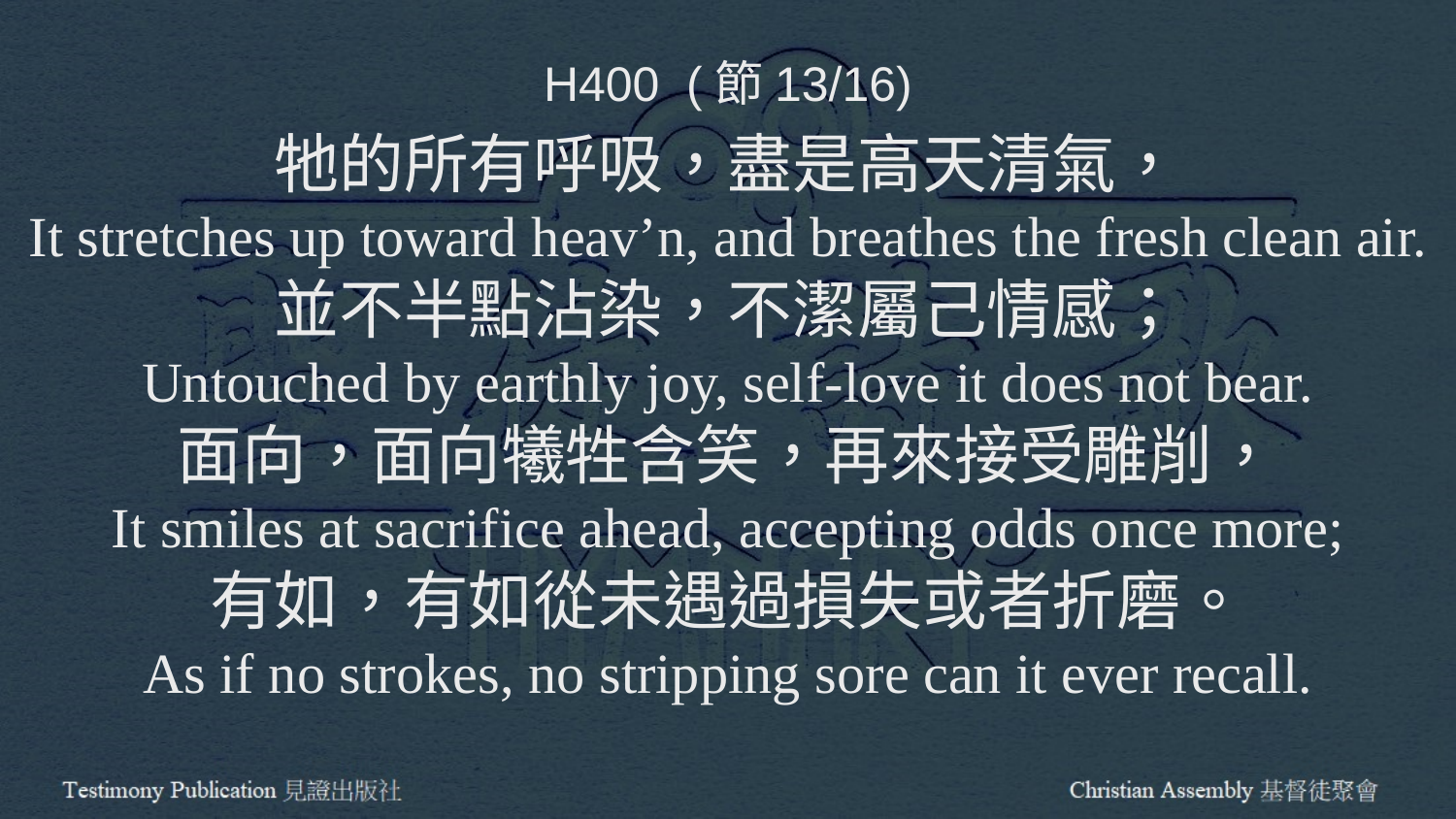

H400  (節13/16)
牠的所有呼吸，盡是高天清氣，
It stretches up toward heav’n, and breathes the fresh clean air.
並不半點沾染，不潔屬己情感；
Untouched by earthly joy, self-love it does not bear.
面向，面向犧牲含笑，再來接受雕削，
It smiles at sacrifice ahead, accepting odds once more;
有如，有如從未遇過損失或者折磨。
As if no strokes, no stripping sore can it ever recall.